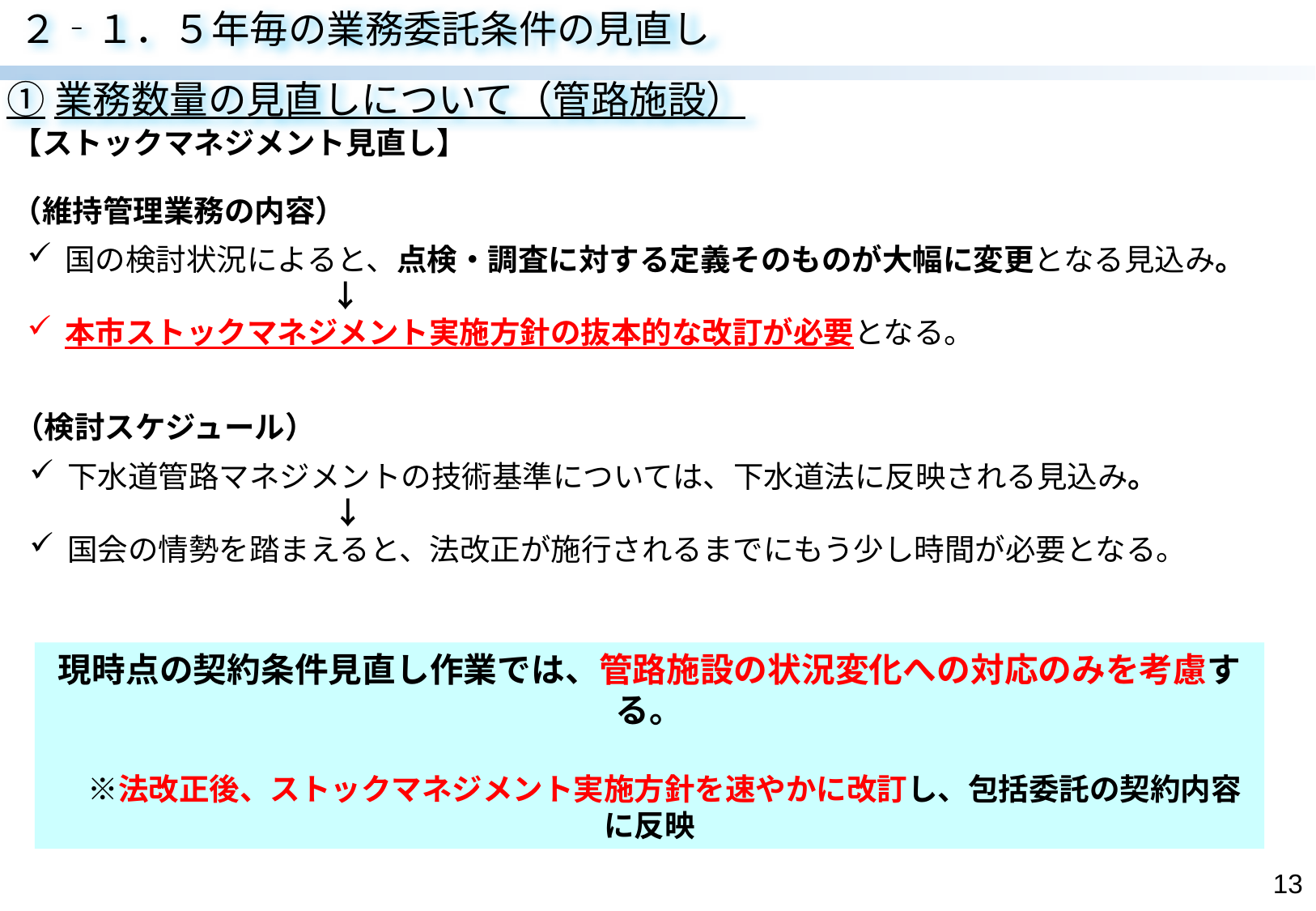

２‐１．５年毎の業務委託条件の見直し
①業務数量の見直しについて（管路施設）
【ストックマネジメント見直し】
（維持管理業務の内容）
国の検討状況によると、点検・調査に対する定義そのものが大幅に変更となる見込み。
　　　　　　　　　　↓
本市ストックマネジメント実施方針の抜本的な改訂が必要となる。
（検討スケジュール）
下水道管路マネジメントの技術基準については、下水道法に反映される見込み。
　　　　　　　　　　↓
国会の情勢を踏まえると、法改正が施行されるまでにもう少し時間が必要となる。
現時点の契約条件見直し作業では、管路施設の状況変化への対応のみを考慮する。

　※法改正後、ストックマネジメント実施方針を速やかに改訂し、包括委託の契約内容に反映
13